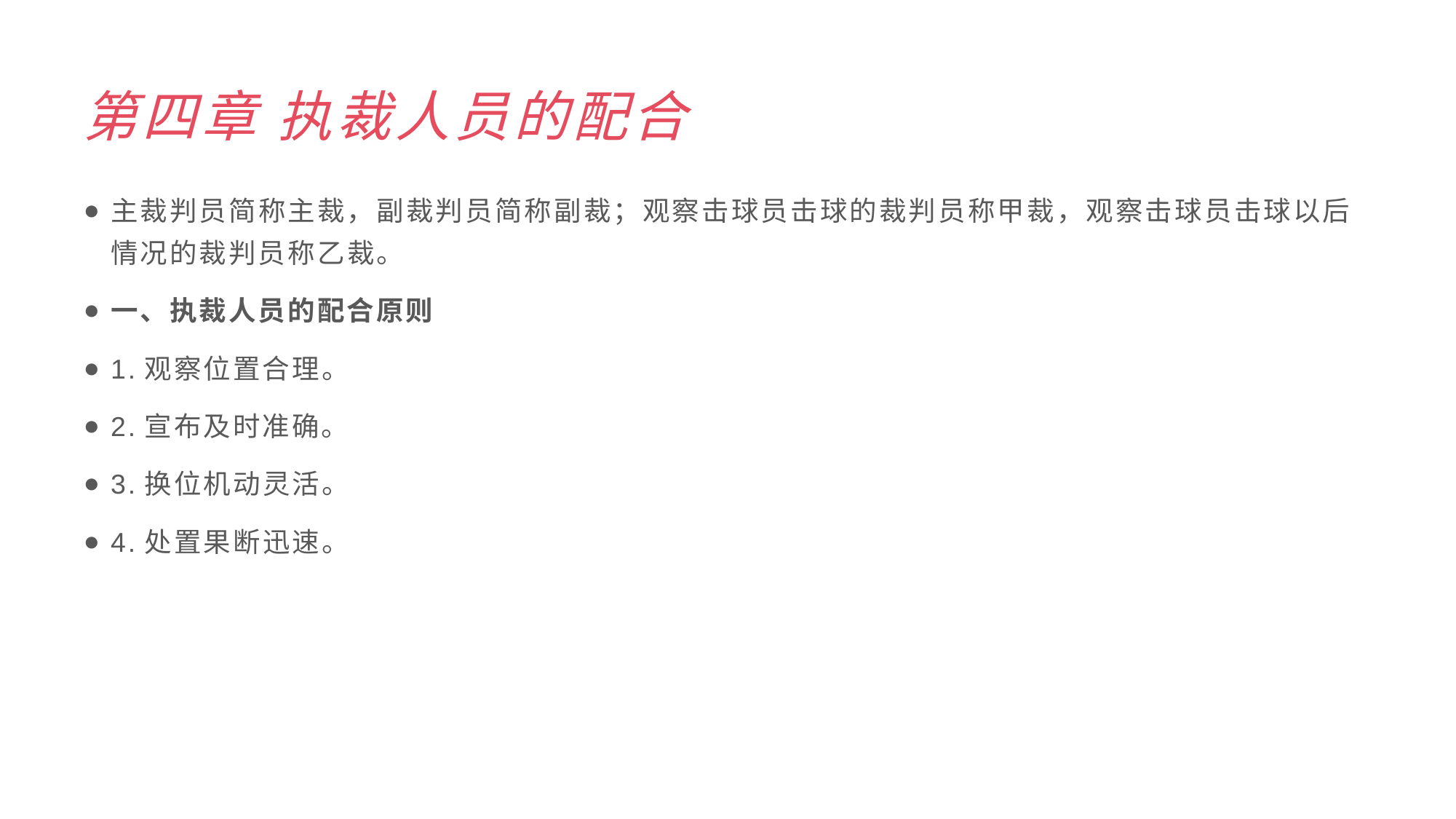

# 第四章 执裁人员的配合
主裁判员简称主裁，副裁判员简称副裁；观察击球员击球的裁判员称甲裁，观察击球员击球以后情况的裁判员称乙裁。
一、执裁人员的配合原则
1.观察位置合理。
2.宣布及时准确。
3.换位机动灵活。
4.处置果断迅速。